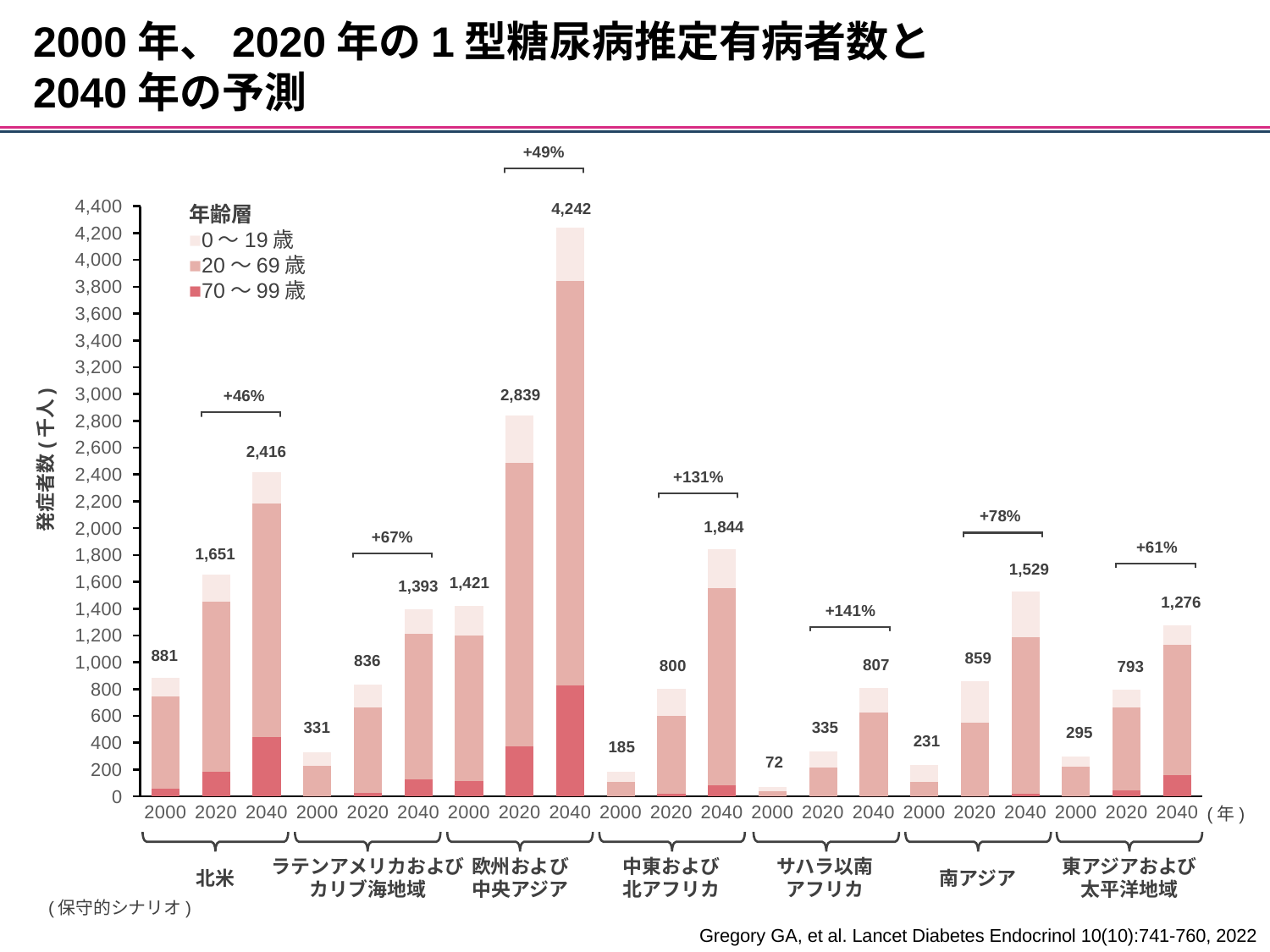

2000年、2020年の1型糖尿病推定有病者数と
2040年の予測
+49%

### Chart

| Category | 系列 1 | 系列 2 | 系列 3 |
|---|---|---|---|
| 2000 | 60.0 | 688.0 | 137.0 |
| 2020 | 183.0 | 1270.0 | 198.0 |
| 2040 | 440.0 | 1745.0 | 231.0 |
| 2000 | 0.0 | 225.0 | 105.0 |
| 2020 | 25.0 | 640.0 | 171.0 |
| 2040 | 125.0 | 1090.0 | 178.0 |
| 2000 | 115.0 | 1085.0 | 221.0 |
| 2020 | 370.0 | 2115.0 | 354.0 |
| 2040 | 825.0 | 3020.0 | 397.0 |
| 2000 | 0.0 | 110.0 | 75.0 |
| 2020 | 20.0 | 580.0 | 200.0 |
| 2040 | 80.0 | 1475.0 | 289.0 |
| 2000 | 0.0 | 36.0 | 36.0 |
| 2020 | 0.0 | 215.0 | 120.0 |
| 2040 | 0.0 | 625.0 | 182.0 |
| 2000 | 0.0 | 110.0 | 121.0 |
| 2020 | 0.0 | 550.0 | 309.0 |
| 2040 | 20.0 | 1165.0 | 344.0 |
| 2000 | 0.0 | 220.0 | 75.0 |
| 2020 | 45.0 | 620.0 | 128.0 |
| 2040 | 160.0 | 970.0 | 146.0 |
4,242
年齢層
■0～19歳
■20～69歳
■70～99歳
2,839
+46%

2,416
発症者数(千人)
+131%

+78%
1,844
+67%
+61%

1,651
1,529

1,421
1,393
1,276
+141%

881
859
836
807
800
793
335
331
295
231
185
72

(年)
東アジアおよび
太平洋地域
欧州および
中央アジア
ラテンアメリカおよび
カリブ海地域
中東および
北アフリカ
サハラ以南
アフリカ
北米
南アジア
(保守的シナリオ)
Gregory GA, et al. Lancet Diabetes Endocrinol 10(10):741-760, 2022